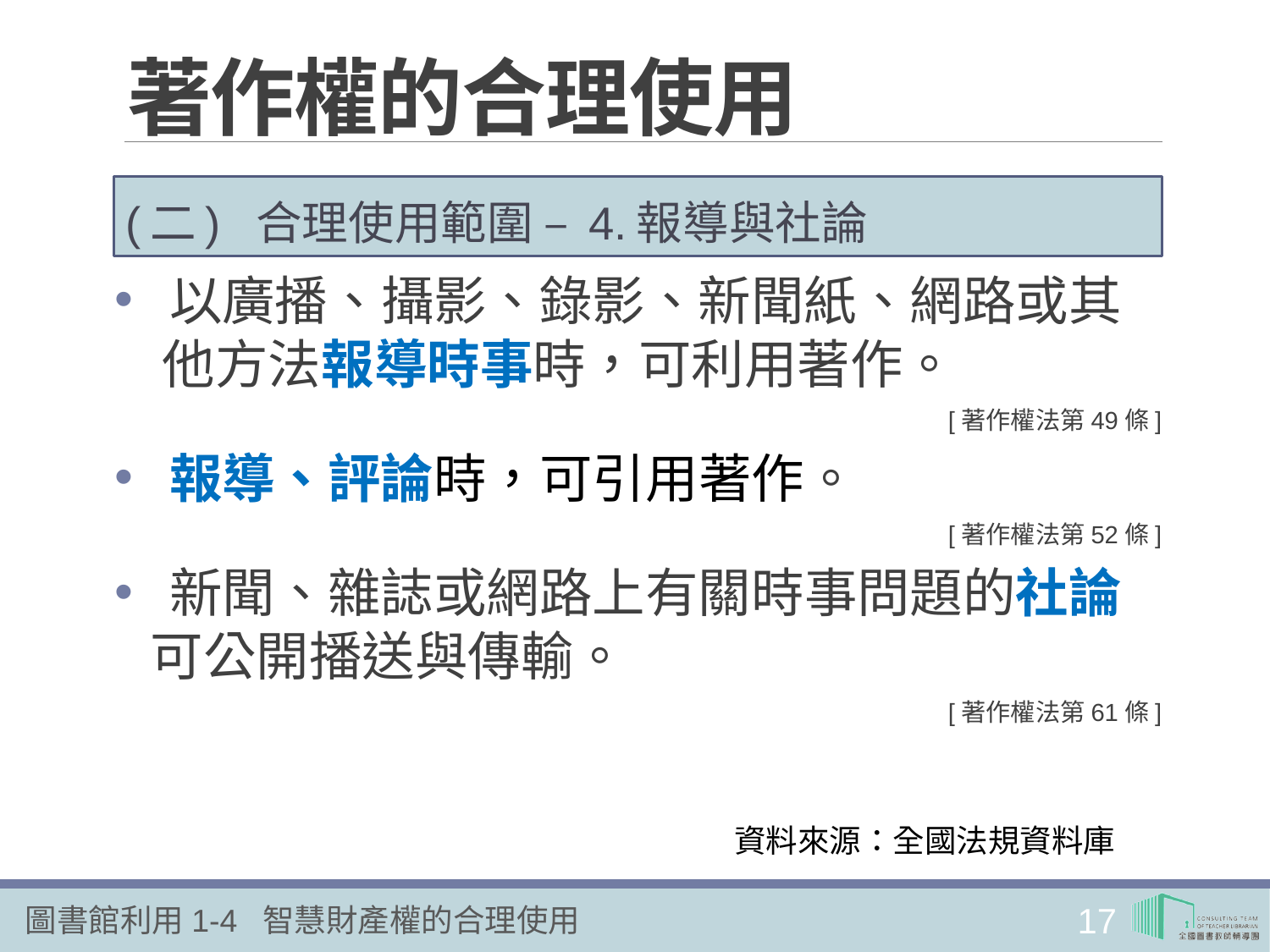

# 著作權的合理使用
(二)  合理使用範圍 – 4.報導與社論
  以廣播、攝影、錄影、新聞紙、網路或其
   他方法報導時事時，可利用著作。
[著作權法第49條]
  報導、評論時，可引用著作。
[著作權法第52條]
  新聞、雜誌或網路上有關時事問題的社論
  可公開播送與傳輸。
[著作權法第61條]
資料來源：全國法規資料庫